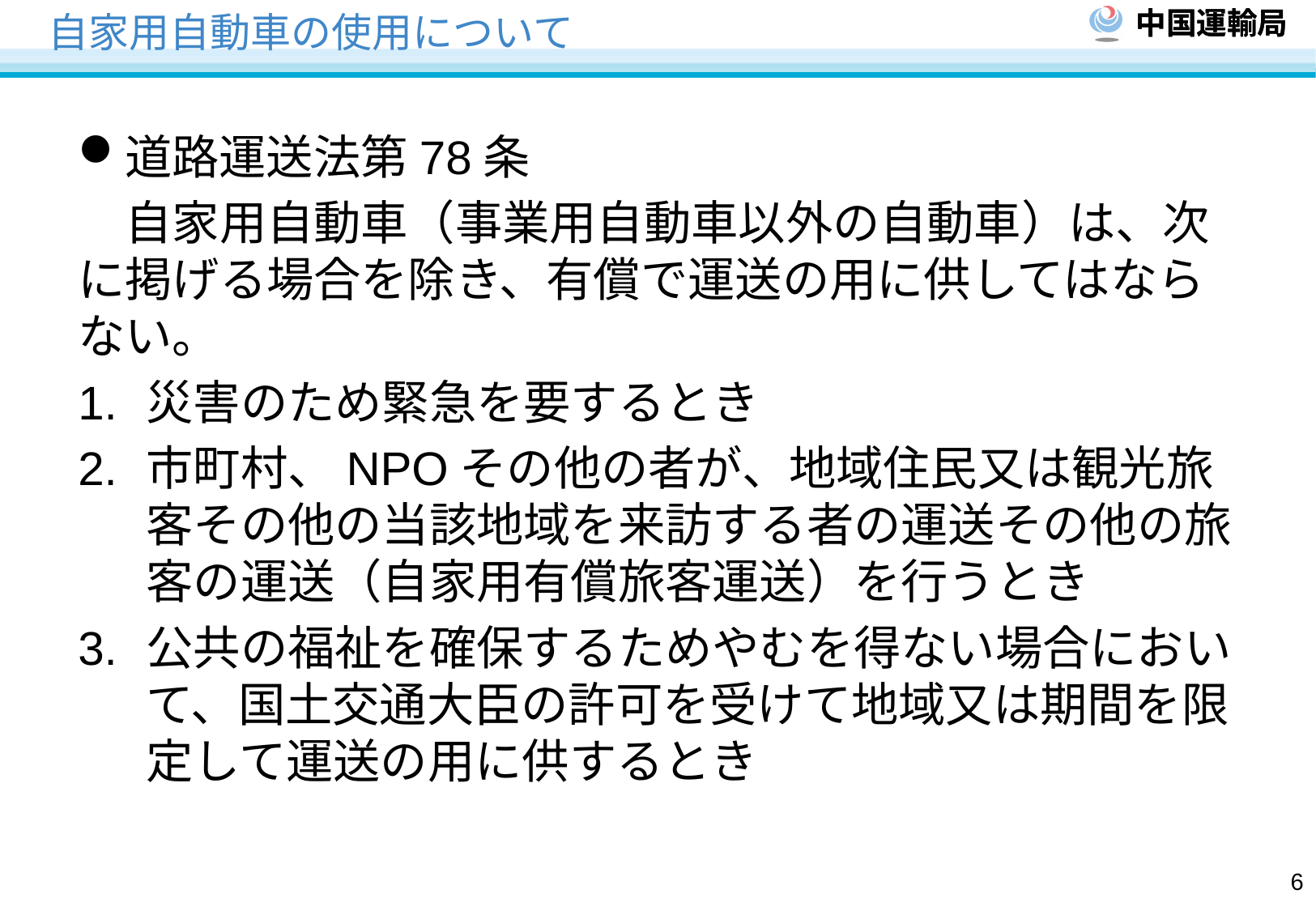

# 自家用自動車の使用について
道路運送法第78条
　自家用自動車（事業用自動車以外の自動車）は、次に掲げる場合を除き、有償で運送の用に供してはならない。
災害のため緊急を要するとき
市町村、NPOその他の者が、地域住民又は観光旅客その他の当該地域を来訪する者の運送その他の旅客の運送（自家用有償旅客運送）を行うとき
公共の福祉を確保するためやむを得ない場合において、国土交通大臣の許可を受けて地域又は期間を限定して運送の用に供するとき

6